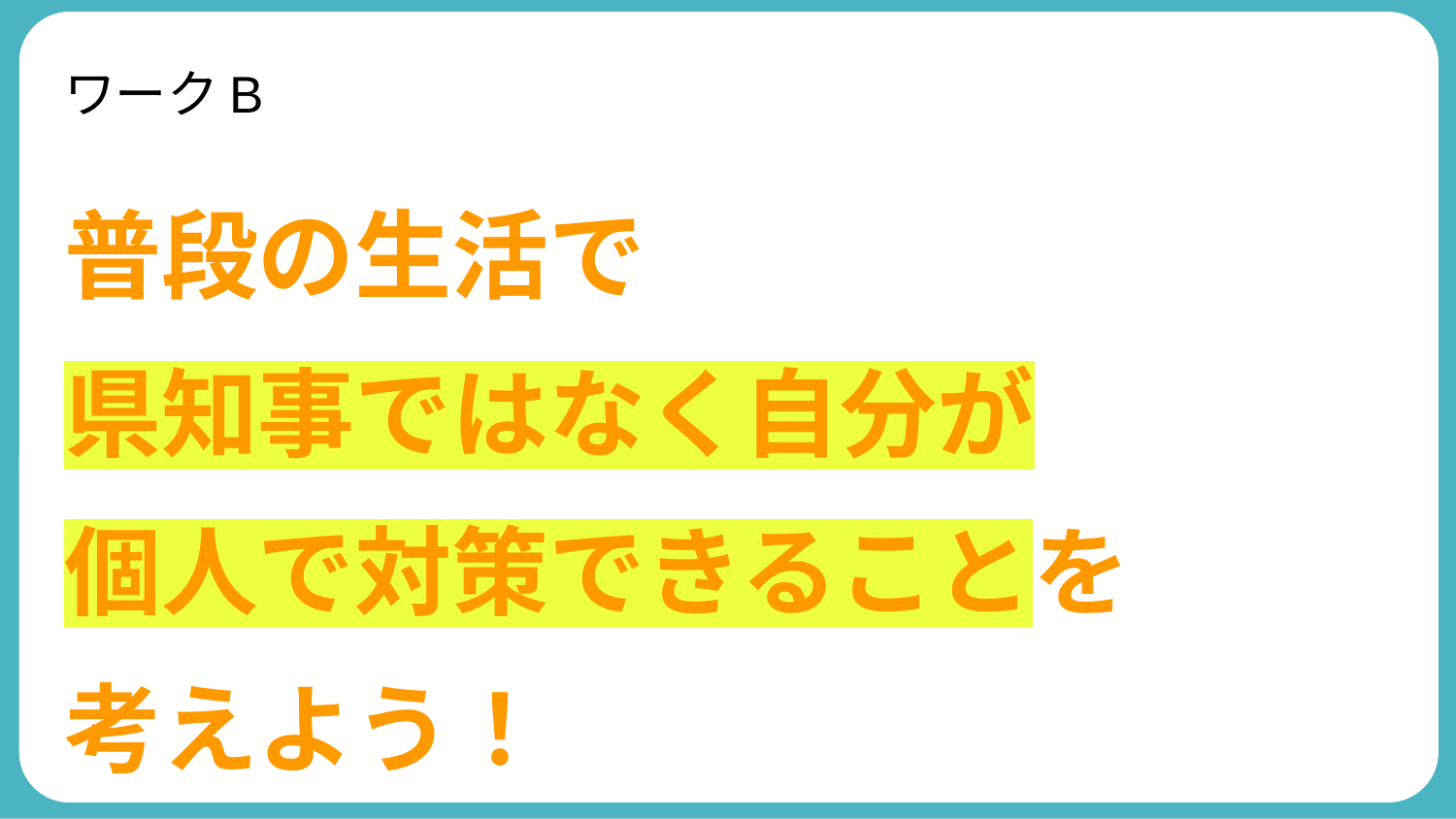

# ワークB
普段の生活で
県知事ではなく自分が
個人で対策できることを
考えよう！